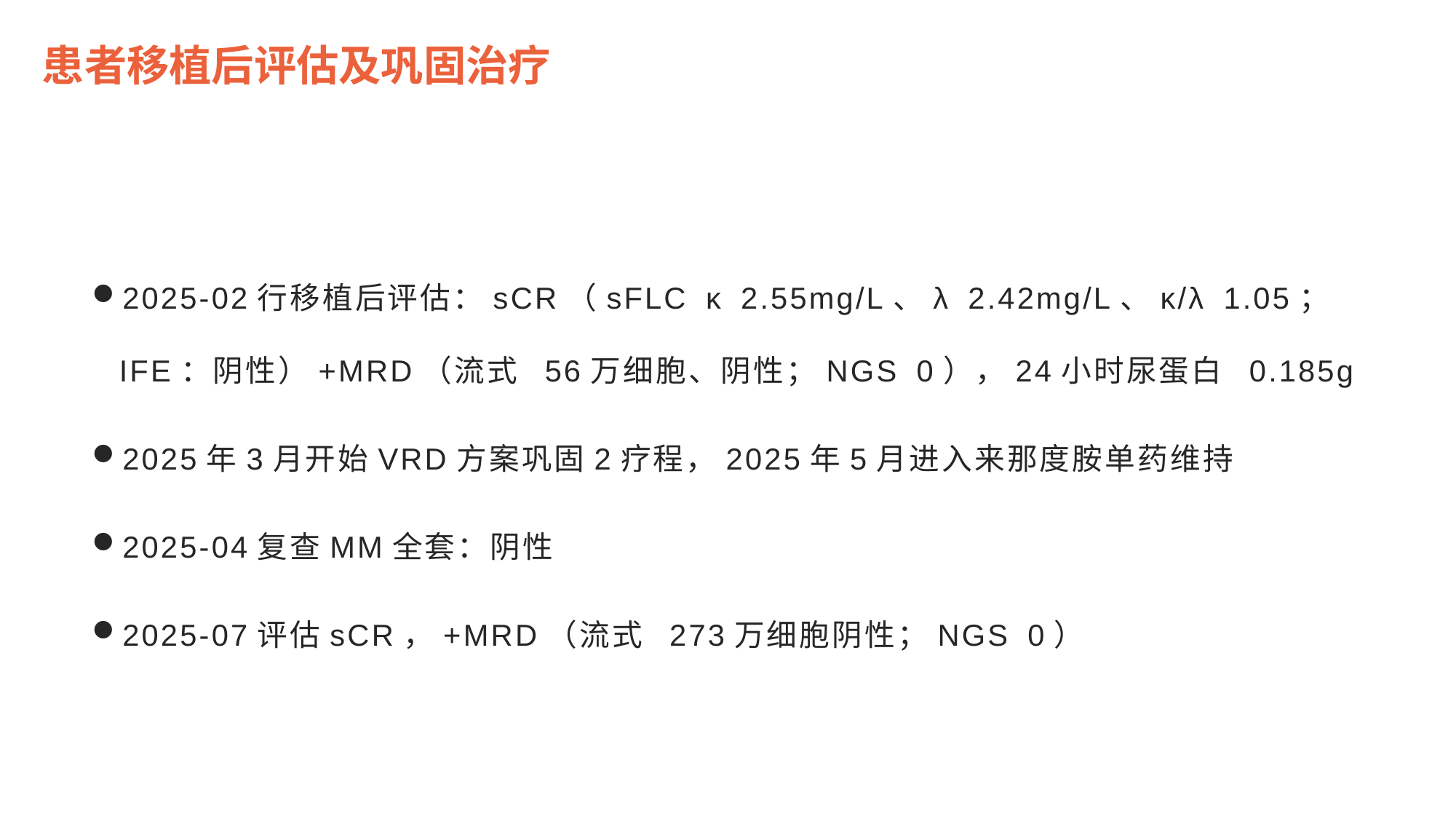

患者移植后评估及巩固治疗
RANKL恶性循环：导致骨破坏、促进骨转移灶增殖
2025-02行移植后评估：sCR（sFLC κ 2.55mg/L、λ 2.42mg/L、κ/λ 1.05；IFE：阴性）+MRD（流式 56万细胞、阴性；NGS 0），24小时尿蛋白 0.185g
2025年3月开始VRD方案巩固2疗程，2025年5月进入来那度胺单药维持
2025-04复查MM全套：阴性
2025-07评估sCR，+MRD（流式 273万细胞阴性；NGS 0）